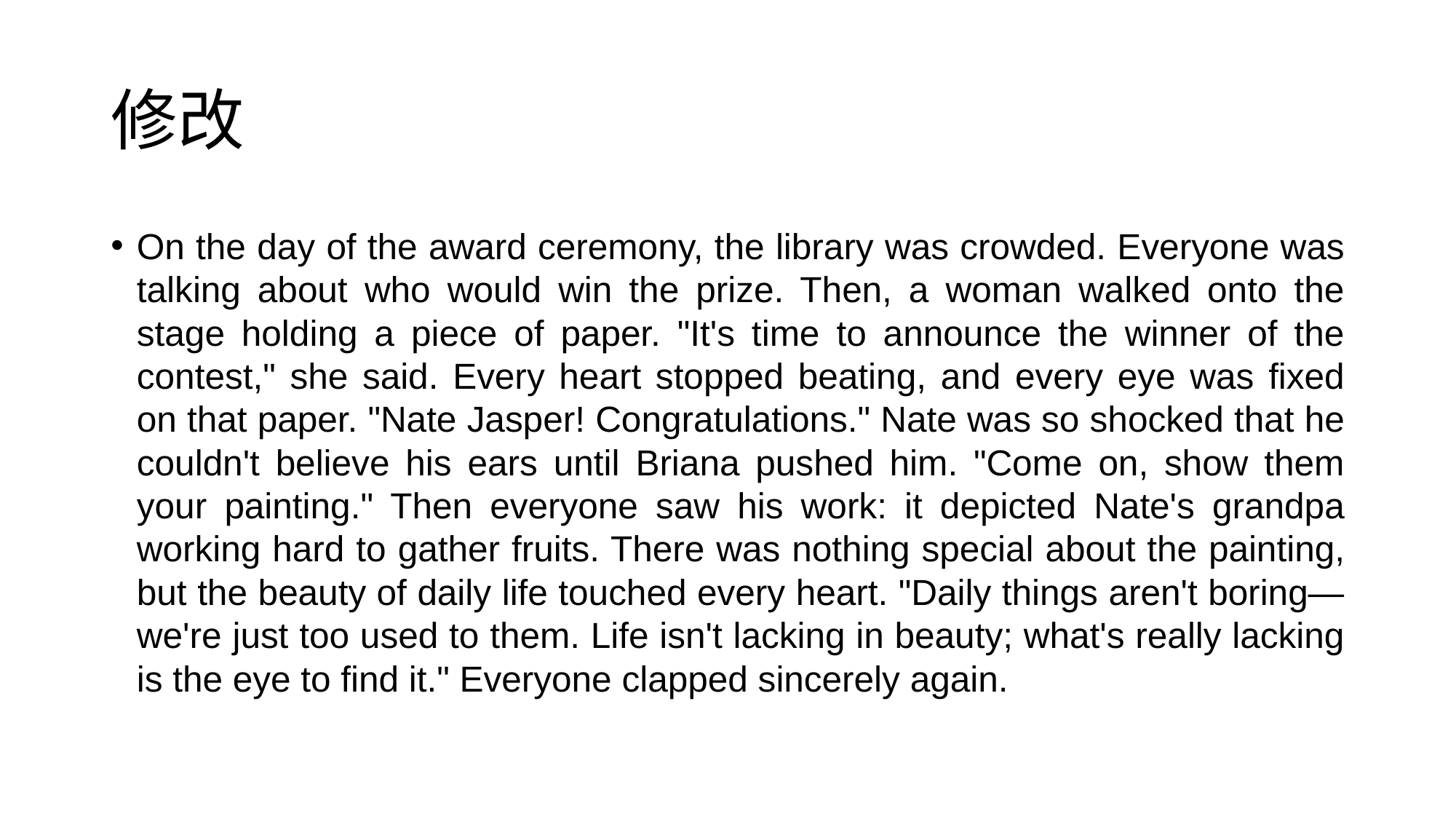

# 修改
On the day of the award ceremony, the library was crowded. Everyone was talking about who would win the prize. Then, a woman walked onto the stage holding a piece of paper. "It's time to announce the winner of the contest," she said. Every heart stopped beating, and every eye was fixed on that paper. "Nate Jasper! Congratulations." Nate was so shocked that he couldn't believe his ears until Briana pushed him. "Come on, show them your painting." Then everyone saw his work: it depicted Nate's grandpa working hard to gather fruits. There was nothing special about the painting, but the beauty of daily life touched every heart. "Daily things aren't boring—we're just too used to them. Life isn't lacking in beauty; what's really lacking is the eye to find it." Everyone clapped sincerely again.